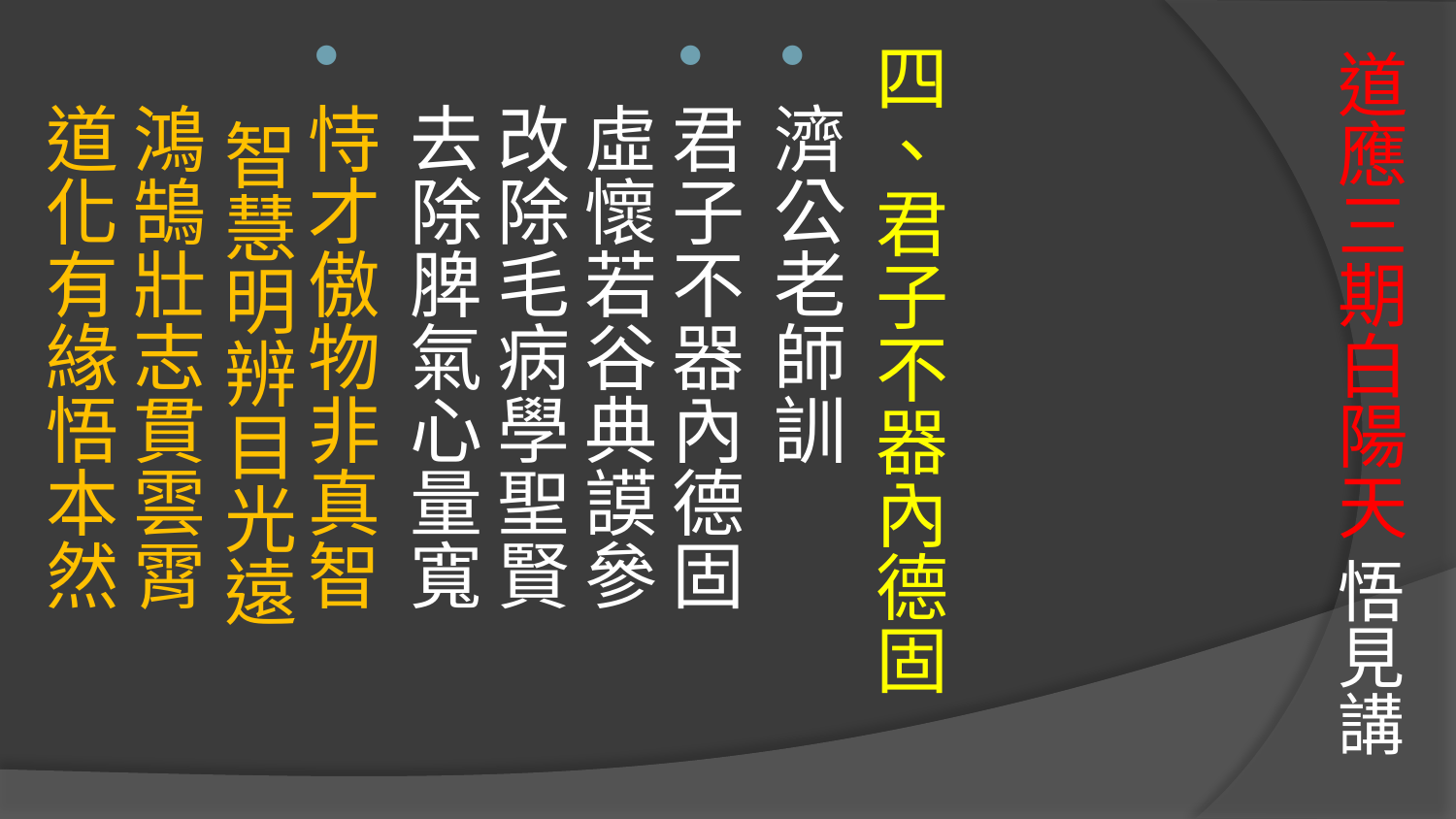

# 道應三期白陽天 悟見講
四、君子不器內德固
濟公老師訓
君子不器內德固           虛懷若谷典謨參
改除毛病學聖賢          去除脾氣心量寬
恃才傲物非真智            智慧明辨目光遠
鴻鵠壯志貫雲霄           道化有緣悟本然